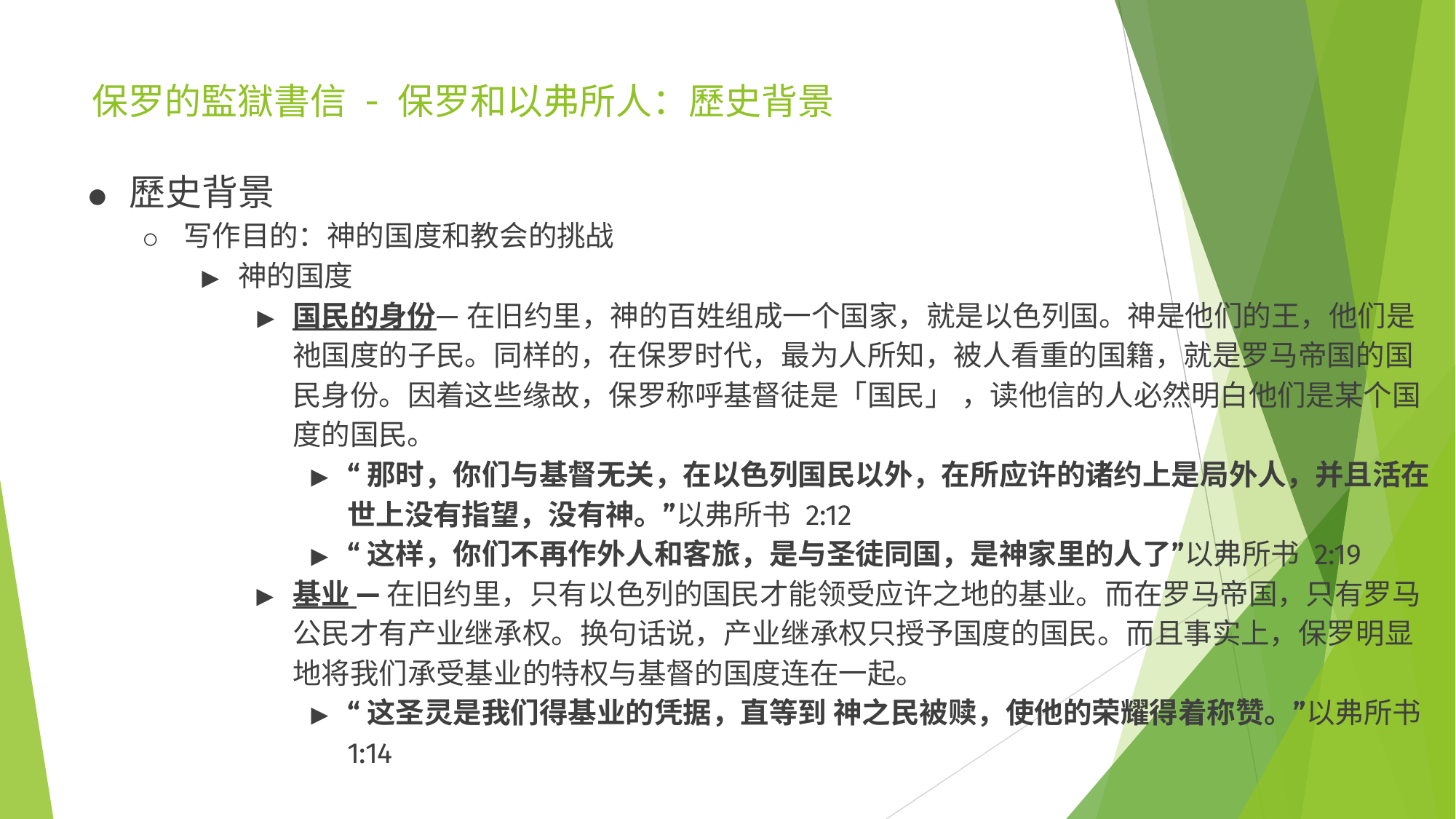

# 保罗的監獄書信 - 保罗和以弗所人：歷史背景
歷史背景
写作目的：​​神的国度​​和教会的挑战
神的国度​​
国民的身份— 在旧约里，神的百姓组成一个国家，就是以色列国。神是他们的王，他们是祂国度的子民。同样的，在保罗时代，最为人所知，被人看重的国籍，就是罗马帝国的国民身份。因着这些缘故，保罗称呼基督徒是「国民」 ，读他信的人必然明白他们是某个国度的国民。
“那时，你们与基督无关，在以色列国民以外，在所应许的诸约上是局外人，并且活在世上没有指望，没有神。”以弗所书‬ ‭2:12
“这样，你们不再作外人和客旅，是与圣徒同国，是神家里的人了”以弗所书‬ ‭2:19‬ ‭
基业 — 在旧约里，只有以色列的国民才能领受应许之地的基业。而在罗马帝国，只有罗马公民才有产业继承权。换句话说，产业继承权只授予国度的国民。而且事实上，保罗明显地将我们承受基业的特权与基督的国度连在一起。
“这圣灵是我们得基业的凭据，直等到 神之民被赎，使他的荣耀得着称赞。”以弗所书‬ ‭1:14‬ ‭